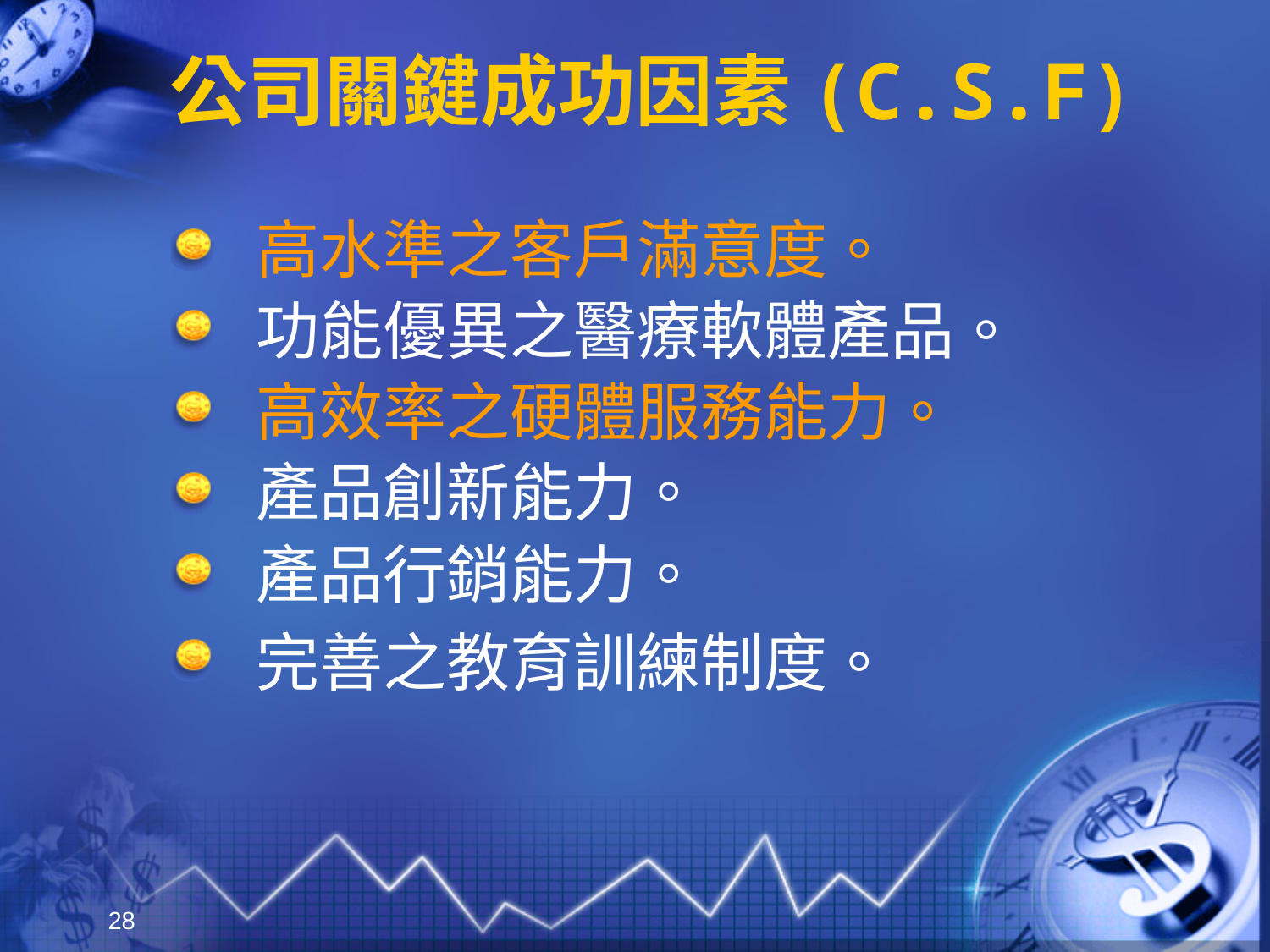

# 公司關鍵成功因素(C.S.F)
高水準之客戶滿意度。
功能優異之醫療軟體產品。
高效率之硬體服務能力。
產品創新能力。
產品行銷能力。
完善之教育訓練制度。
28